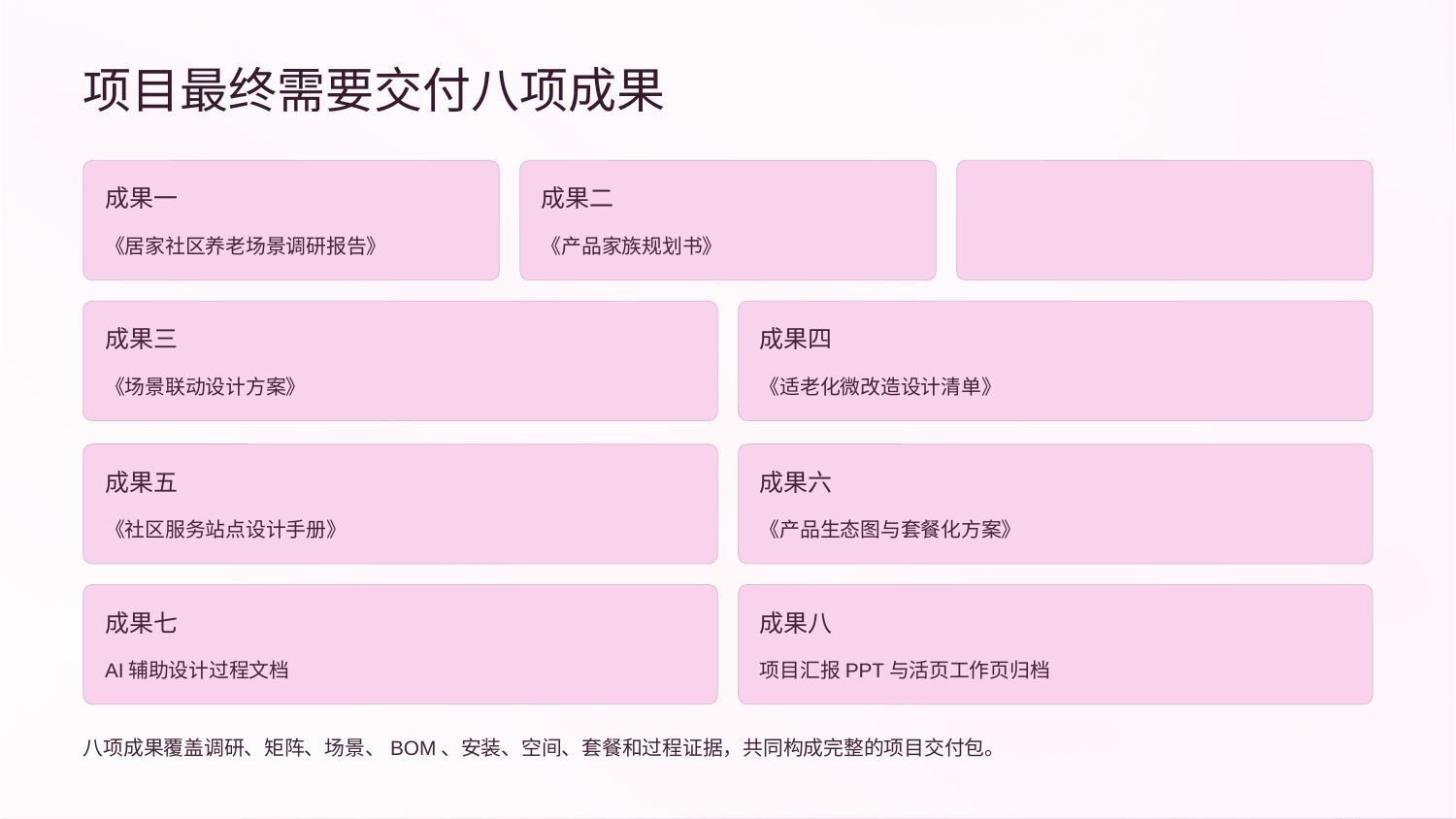

项目最终需要交付八项成果

成果一
成果二

《居家社区养老场景调研报告》
《产品家族规划书》

成果三
成果四
《场景联动设计方案》
《适老化微改造设计清单》

成果五
成果六
《社区服务站点设计手册》
《产品生态图与套餐化方案》

成果七
成果八
AI辅助设计过程文档
项目汇报PPT与活页工作页归档
八项成果覆盖调研、矩阵、场景、BOM、安装、空间、套餐和过程证据，共同构成完整的项目交付包。